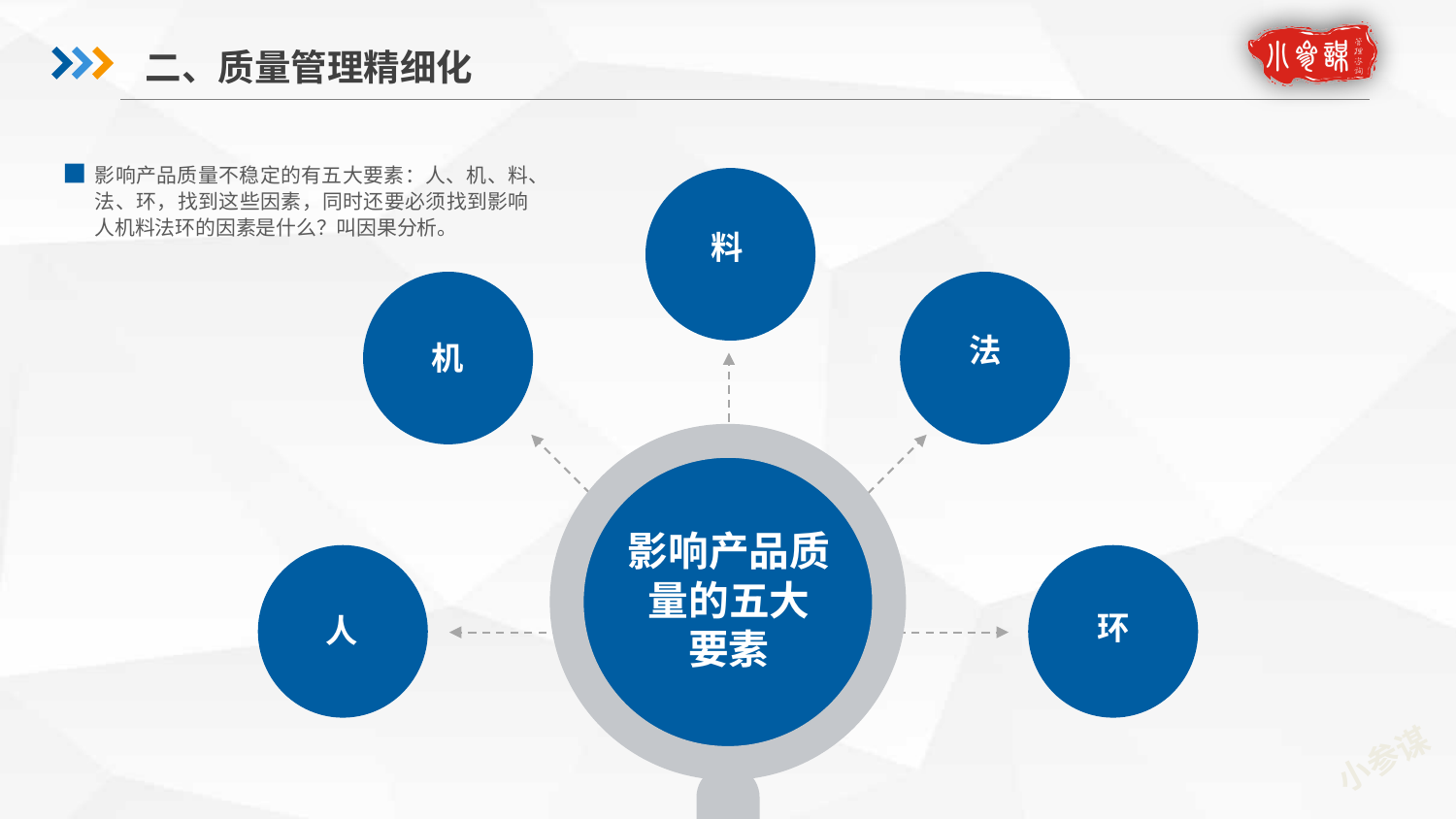

二、质量管理精细化
影响产品质量不稳定的有五大要素：人、机、料、法、环，找到这些因素，同时还要必须找到影响人机料法环的因素是什么？叫因果分析。

料

法
机

影响产品质量的五大
要素

环
人